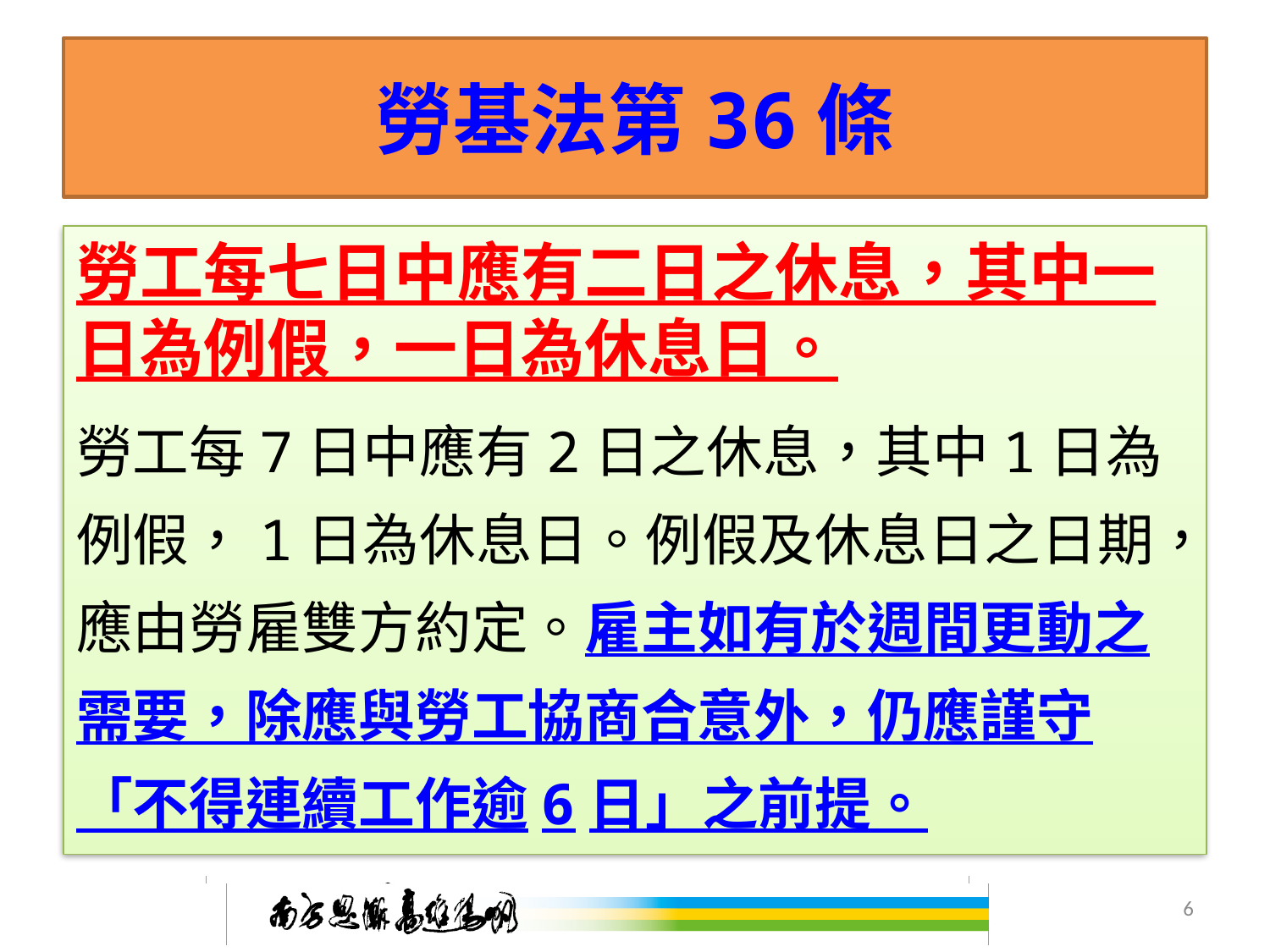

# 勞基法第36條
勞工每七日中應有二日之休息，其中一日為例假，一日為休息日。
勞工每7日中應有2日之休息，其中1日為例假，1日為休息日。例假及休息日之日期，應由勞雇雙方約定。雇主如有於週間更動之需要，除應與勞工協商合意外，仍應謹守「不得連續工作逾6日」之前提。
6